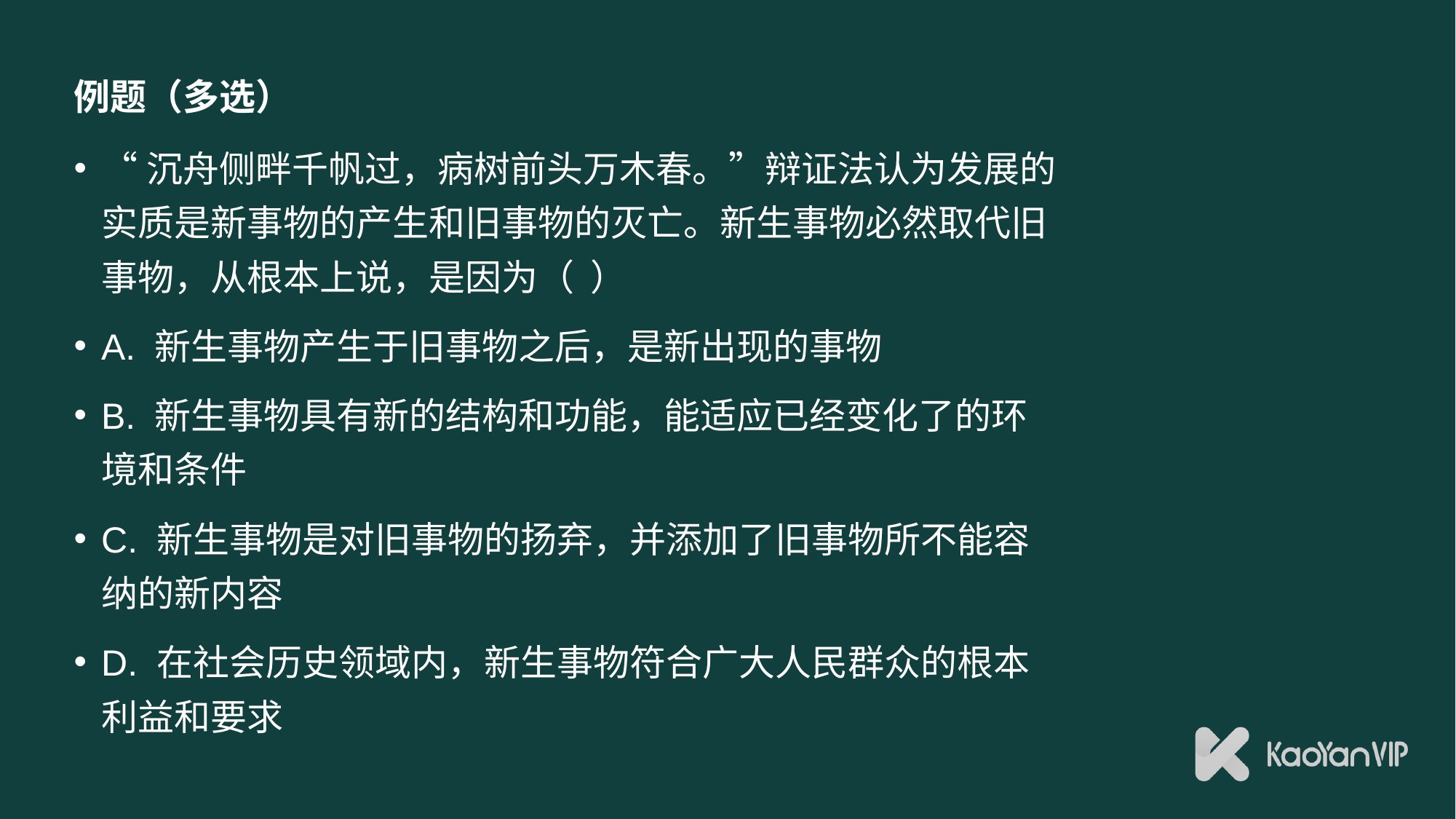

# 例题（多选）
“沉舟侧畔千帆过，病树前头万木春。”辩证法认为发展的实质是新事物的产生和旧事物的灭亡。新生事物必然取代旧事物，从根本上说，是因为（  ）
A. 新生事物产生于旧事物之后，是新出现的事物
B. 新生事物具有新的结构和功能，能适应已经变化了的环境和条件
C. 新生事物是对旧事物的扬弃，并添加了旧事物所不能容纳的新内容
D. 在社会历史领域内，新生事物符合广大人民群众的根本利益和要求